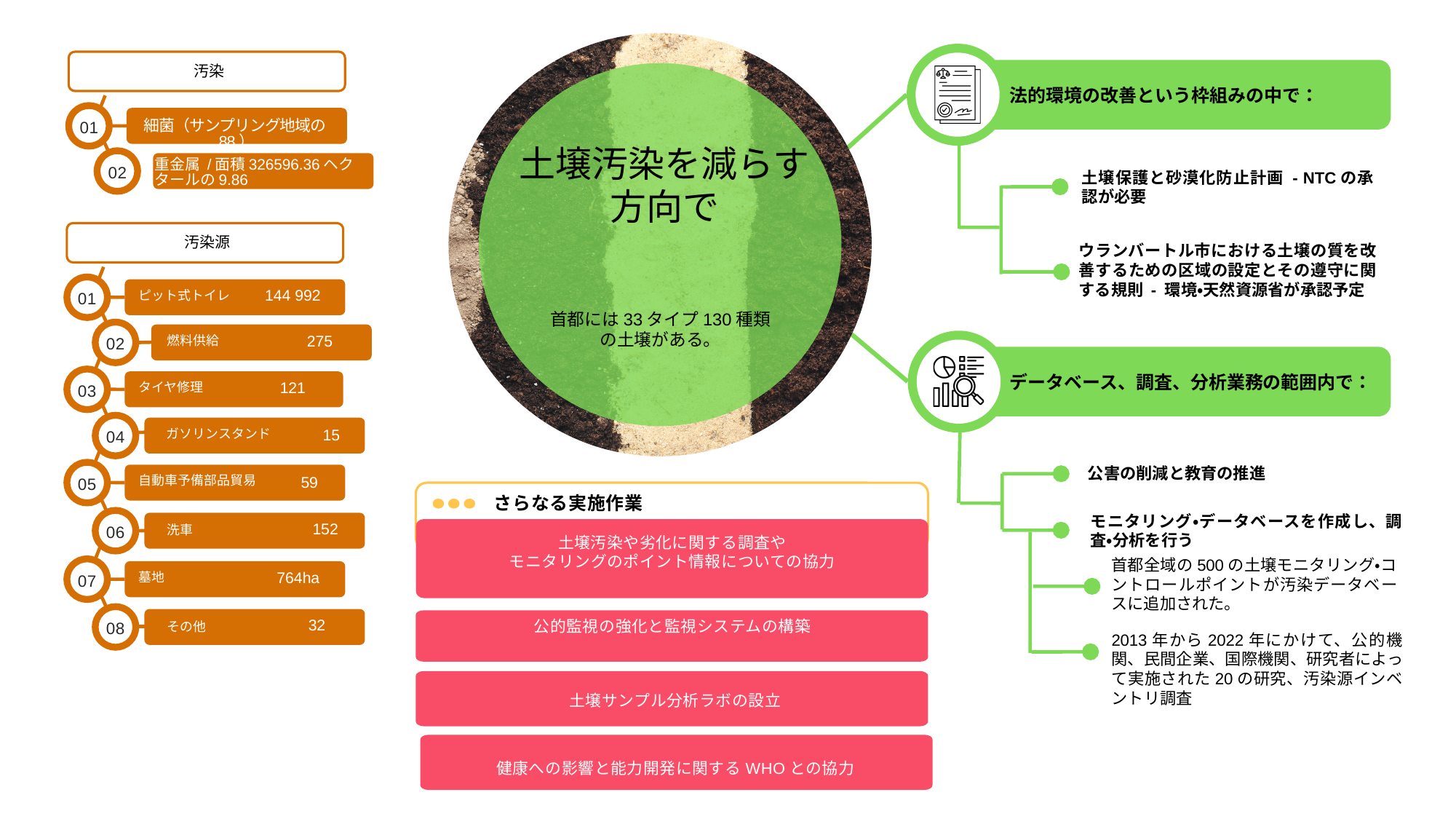

汚染

法的環境の改善という枠組みの中で：

01
細菌（サンプリング地域の88）

土壌汚染を減らす方向で

重金属 /面積326596.36ヘクタールの9.86
02
土壌保護と砂漠化防止計画 - NTCの承認が必要

汚染源
ウランバートル市における土壌の質を改善するための区域の設定とその遵守に関する規則 - 環境・天然資源省が承認予定

01
144 992
ピット式トイレ

首都には33タイプ130種類の土壌がある。

02

275
燃料供給

データベース、調査、分析業務の範囲内で：

03
121
タイヤ修理

04
ガソリンスタンド
15

公害の削減と教育の推進

05
59
自動車予備部品貿易

さらなる実施作業

モニタリング・データベースを作成し、調査・分析を行う

06

152
洗車

土壌汚染や劣化に関する調査や
モニタリングのポイント情報についての協力
首都全域の500の土壌モニタリング・コントロールポイントが汚染データベースに追加された。

07
764ha
墓地

08
32
公的監視の強化と監視システムの構築
その他

2013年から2022年にかけて、公的機関、民間企業、国際機関、研究者によって実施された20の研究、汚染源インベントリ調査

土壌サンプル分析ラボの設立

健康への影響と能力開発に関するWHOとの協力